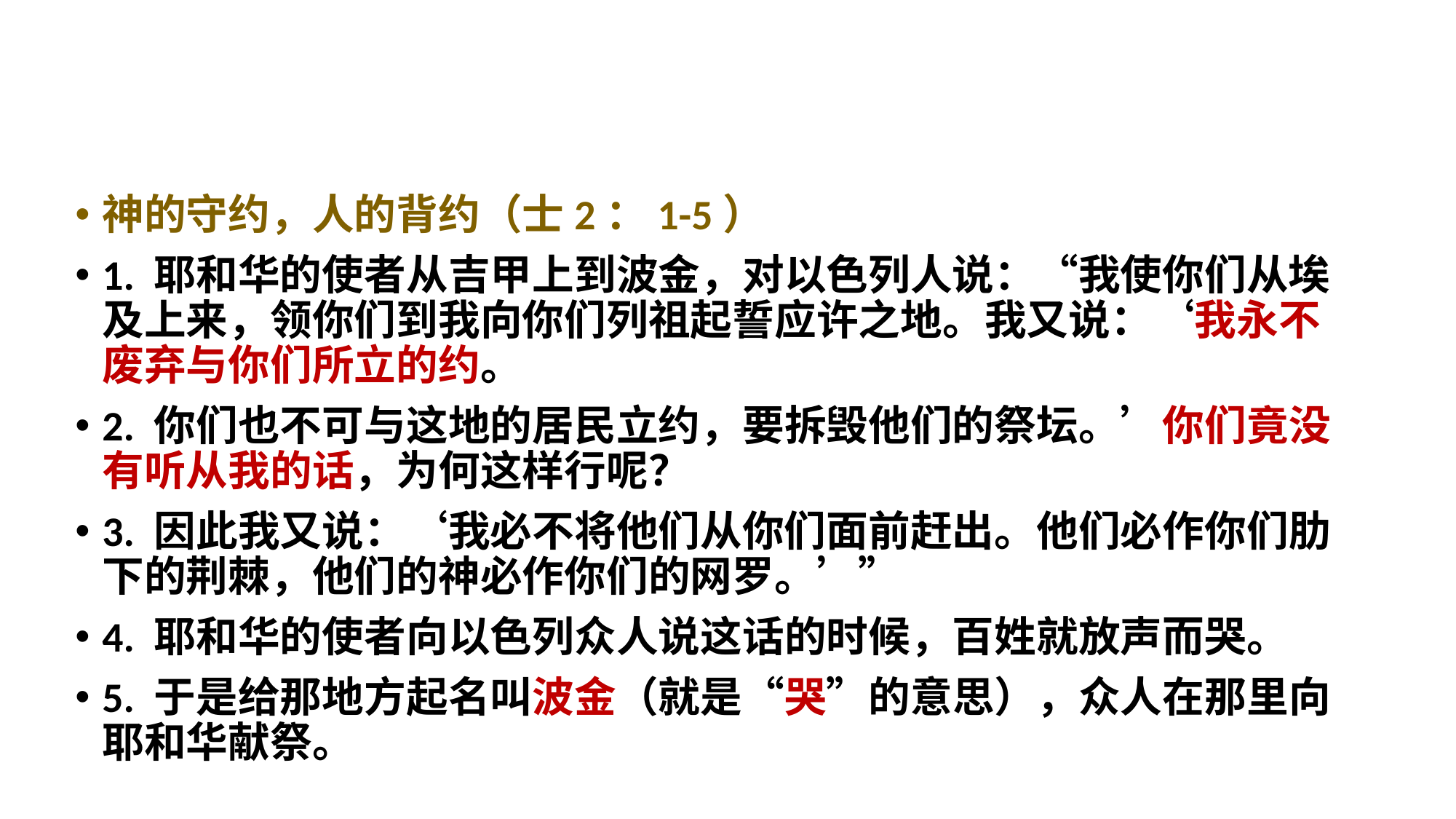

神的守约，人的背约（士2：1-5）
1. 耶和华的使者从吉甲上到波金，对以色列人说：“我使你们从埃及上来，领你们到我向你们列祖起誓应许之地。我又说：‘我永不废弃与你们所立的约。
2. 你们也不可与这地的居民立约，要拆毁他们的祭坛。’你们竟没有听从我的话，为何这样行呢？
3. 因此我又说：‘我必不将他们从你们面前赶出。他们必作你们肋下的荆棘，他们的神必作你们的网罗。’”
4. 耶和华的使者向以色列众人说这话的时候，百姓就放声而哭。
5. 于是给那地方起名叫波金（就是“哭”的意思），众人在那里向耶和华献祭。